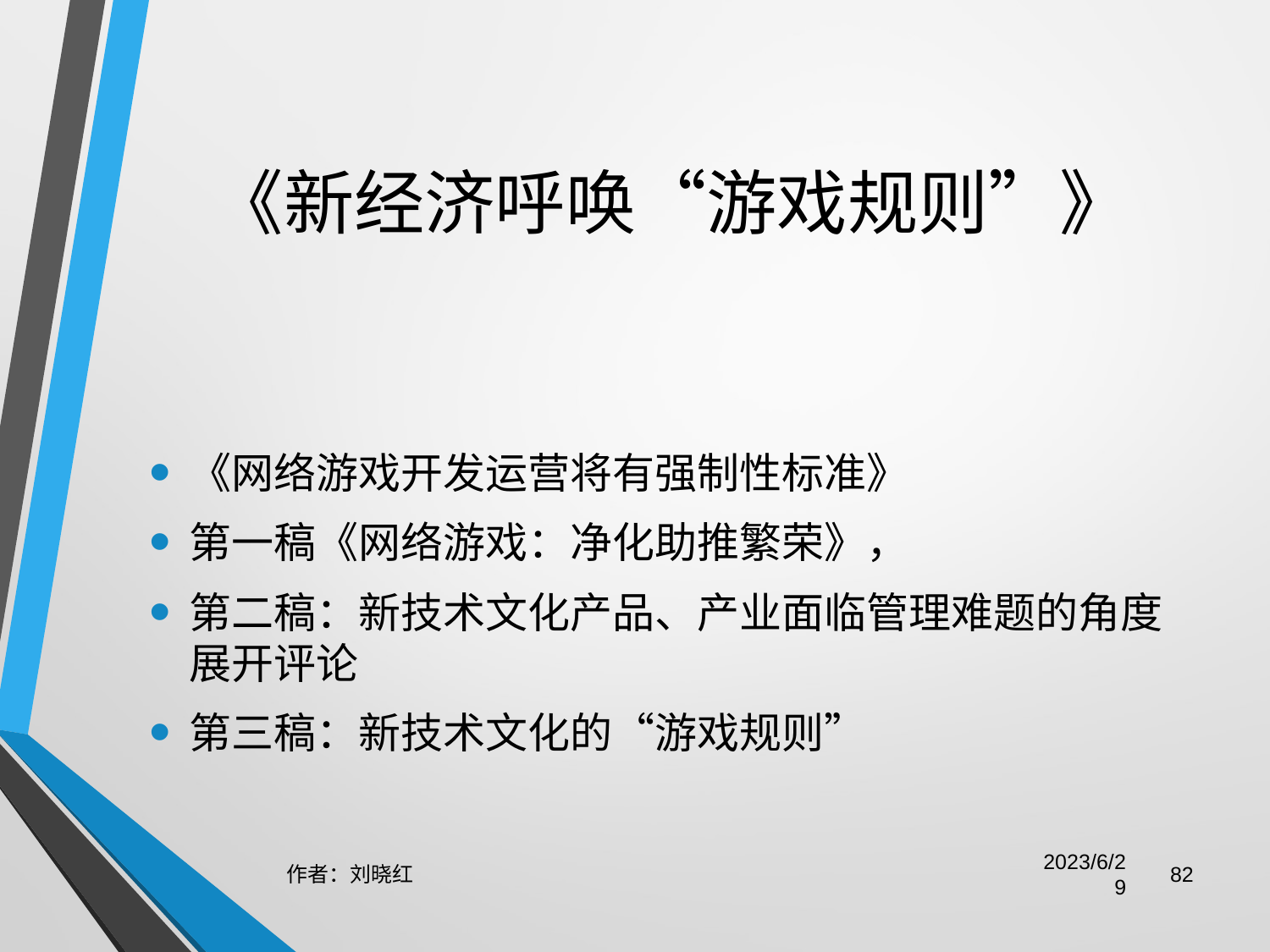

# 《新经济呼唤“游戏规则”》
《网络游戏开发运营将有强制性标准》
第一稿《网络游戏：净化助推繁荣》，
第二稿：新技术文化产品、产业面临管理难题的角度展开评论
第三稿：新技术文化的“游戏规则”
作者：刘晓红
2023/6/29
82